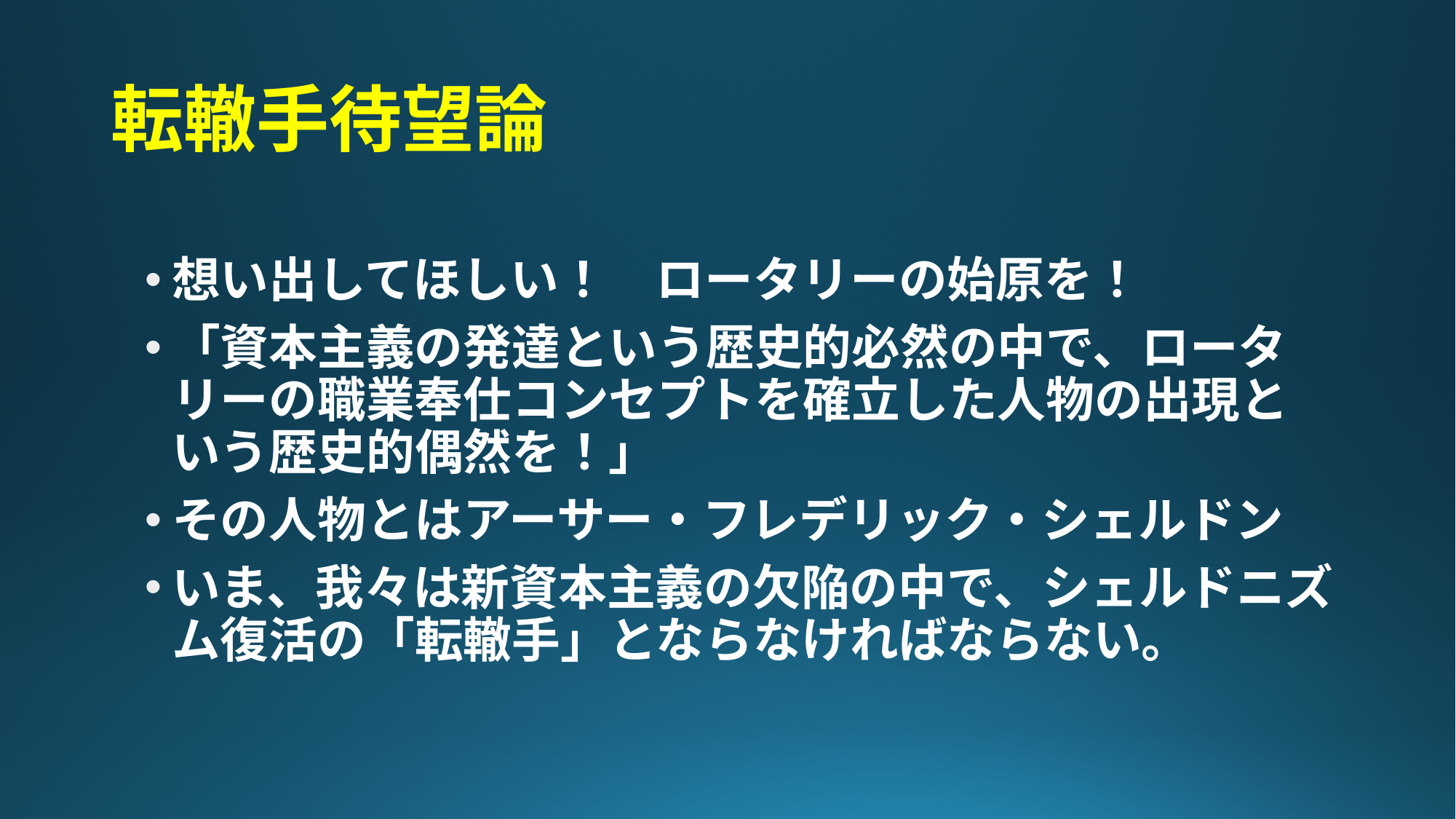

# 転轍手待望論
想い出してほしい！　ロータリーの始原を！
「資本主義の発達という歴史的必然の中で、ロータリーの職業奉仕コンセプトを確立した人物の出現と　いう歴史的偶然を！」
その人物とはアーサー・フレデリック・シェルドン
いま、我々は新資本主義の欠陥の中で、シェルドニズム復活の「転轍手」とならなければならない。